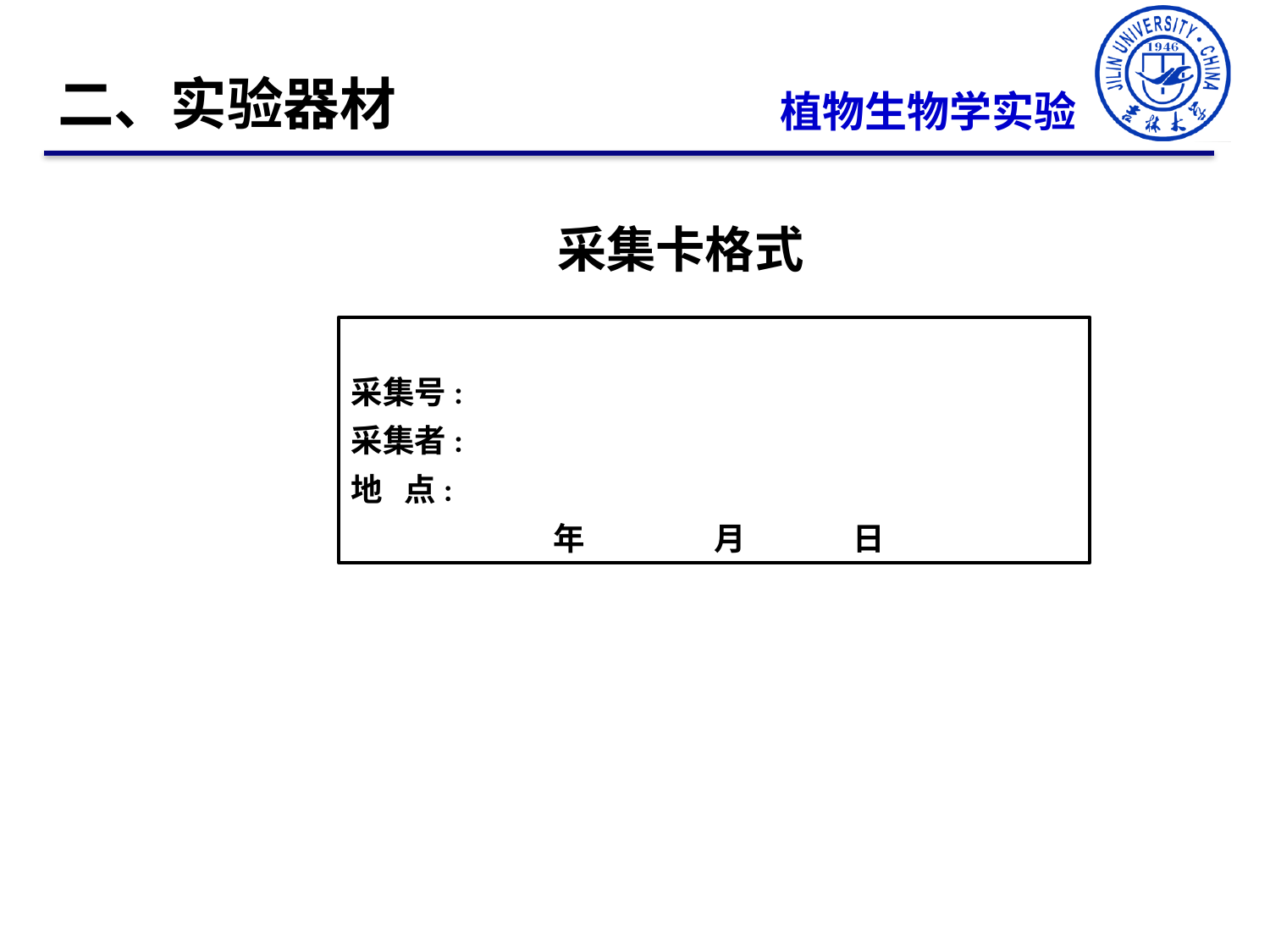

二、实验器材
植物生物学实验
采集卡格式

采集号:
采集者:
地   点:
                           年                  月               日